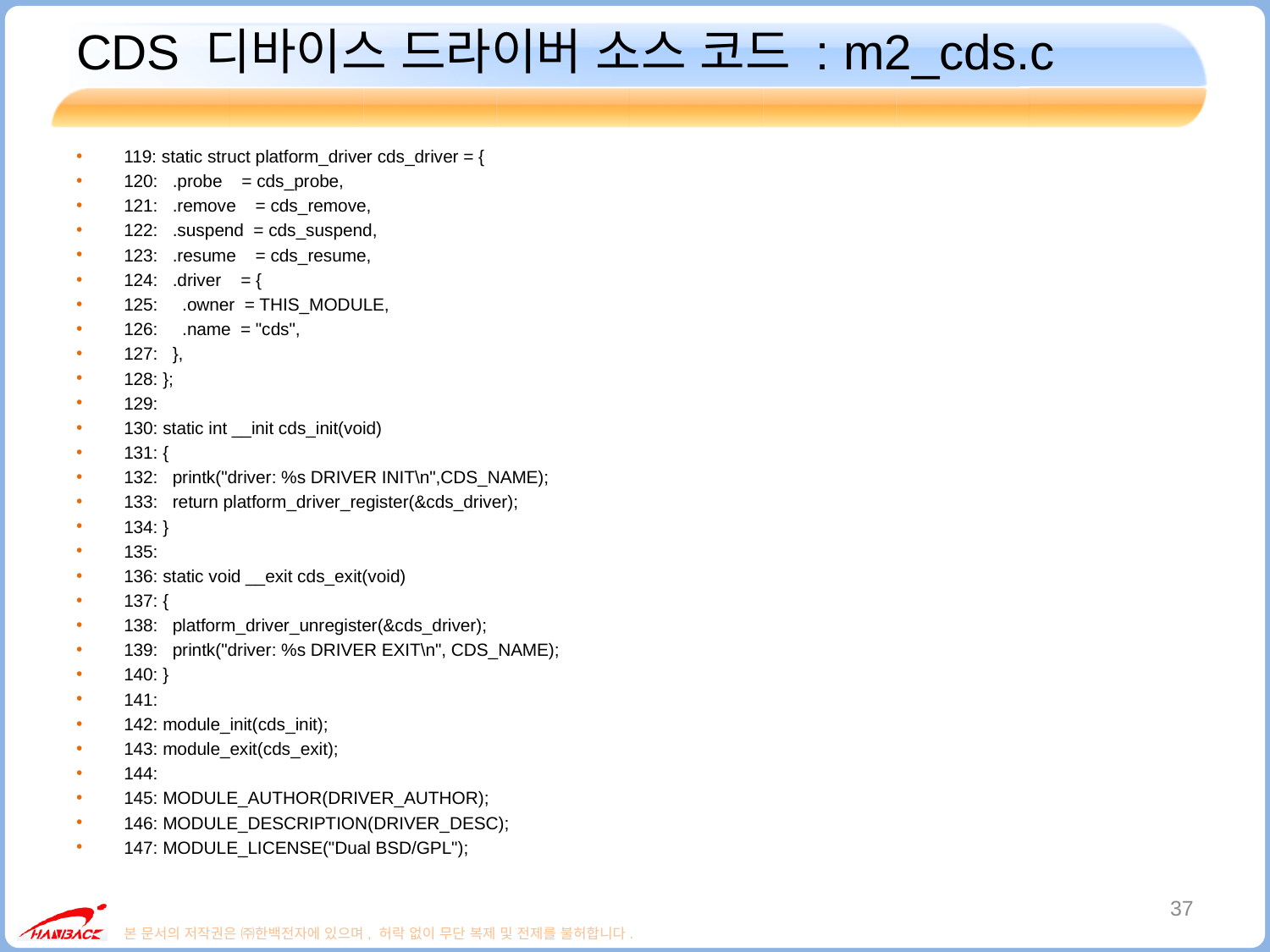

# CDS 디바이스 드라이버 소스 코드 : m2_cds.c
119: static struct platform_driver cds_driver = {
120:   .probe    = cds_probe,
121:   .remove    = cds_remove,
122:   .suspend  = cds_suspend,
123:   .resume    = cds_resume,
124:   .driver    = {
125:     .owner  = THIS_MODULE,
126:     .name  = "cds",
127:   },
128: };
129:
130: static int __init cds_init(void)
131: {
132:   printk("driver: %s DRIVER INIT\n",CDS_NAME);
133:   return platform_driver_register(&cds_driver);
134: }
135:
136: static void __exit cds_exit(void)
137: {
138:   platform_driver_unregister(&cds_driver);
139:   printk("driver: %s DRIVER EXIT\n", CDS_NAME);
140: }
141:
142: module_init(cds_init);
143: module_exit(cds_exit);
144:
145: MODULE_AUTHOR(DRIVER_AUTHOR);
146: MODULE_DESCRIPTION(DRIVER_DESC);
147: MODULE_LICENSE("Dual BSD/GPL");
37